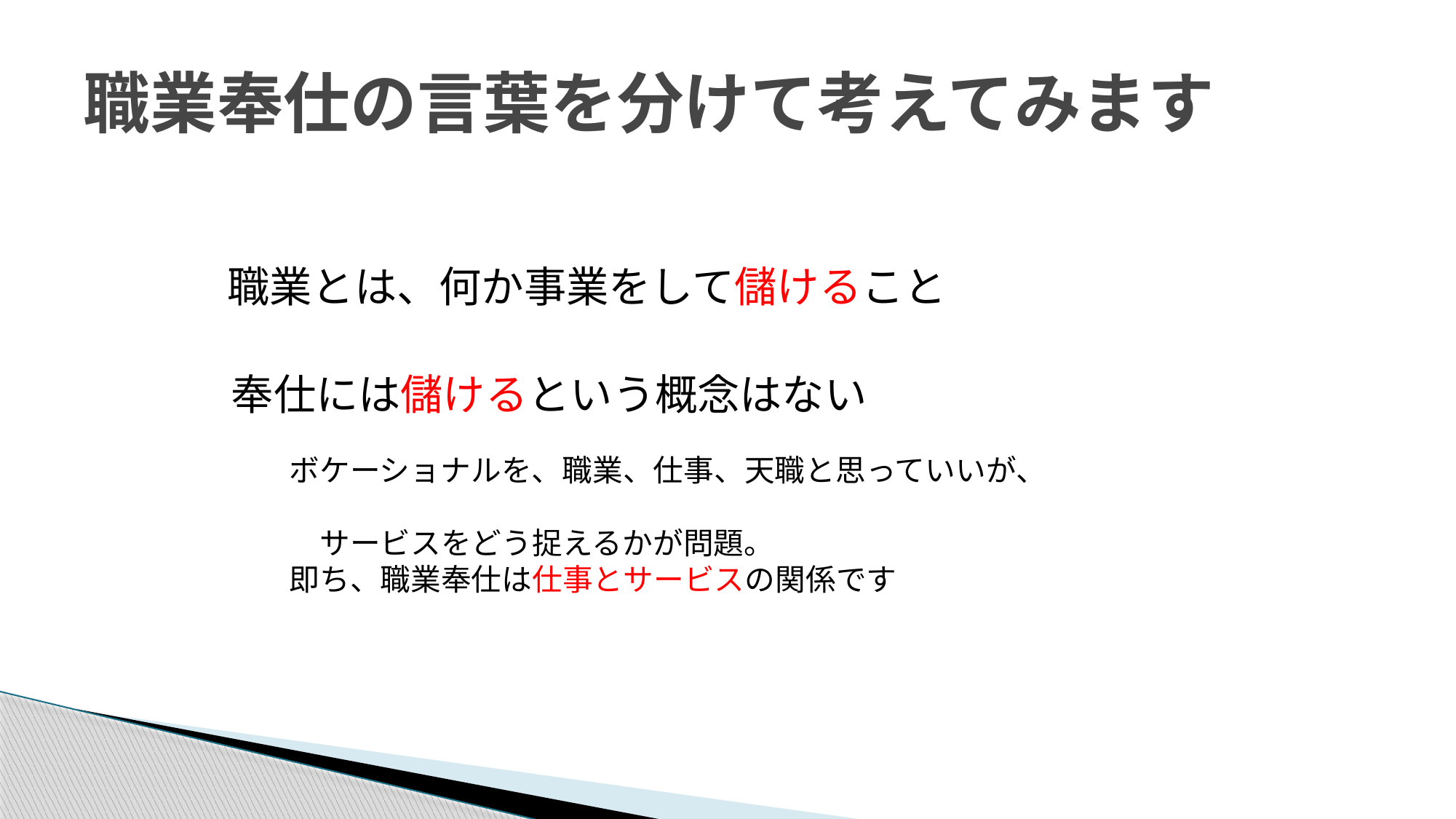

# 職業奉仕の言葉を分けて考えてみます
職業とは、何か事業をして儲けること
奉仕には儲けるという概念はない
ボケーショナルを、職業、仕事、天職と思っていいが、
　サービスをどう捉えるかが問題。
即ち、職業奉仕は仕事とサービスの関係です